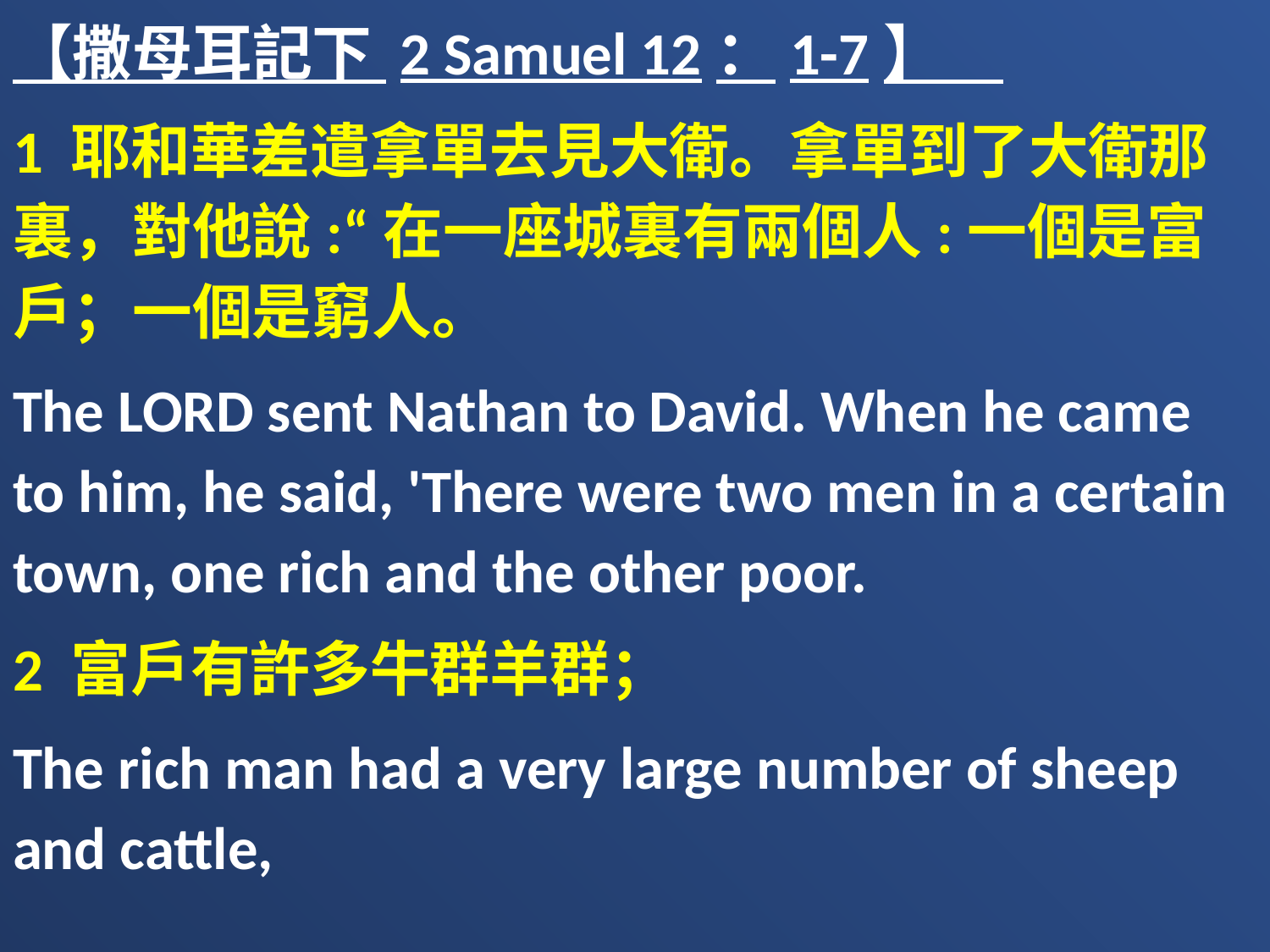

【撒母耳記下 2 Samuel 12：1-7】
1 耶和華差遣拿單去見大衛。拿單到了大衛那裏，對他說:“在一座城裏有兩個人:一個是富戶；一個是窮人。
The LORD sent Nathan to David. When he came to him, he said, 'There were two men in a certain town, one rich and the other poor.
2 富戶有許多牛群羊群；
The rich man had a very large number of sheep and cattle,